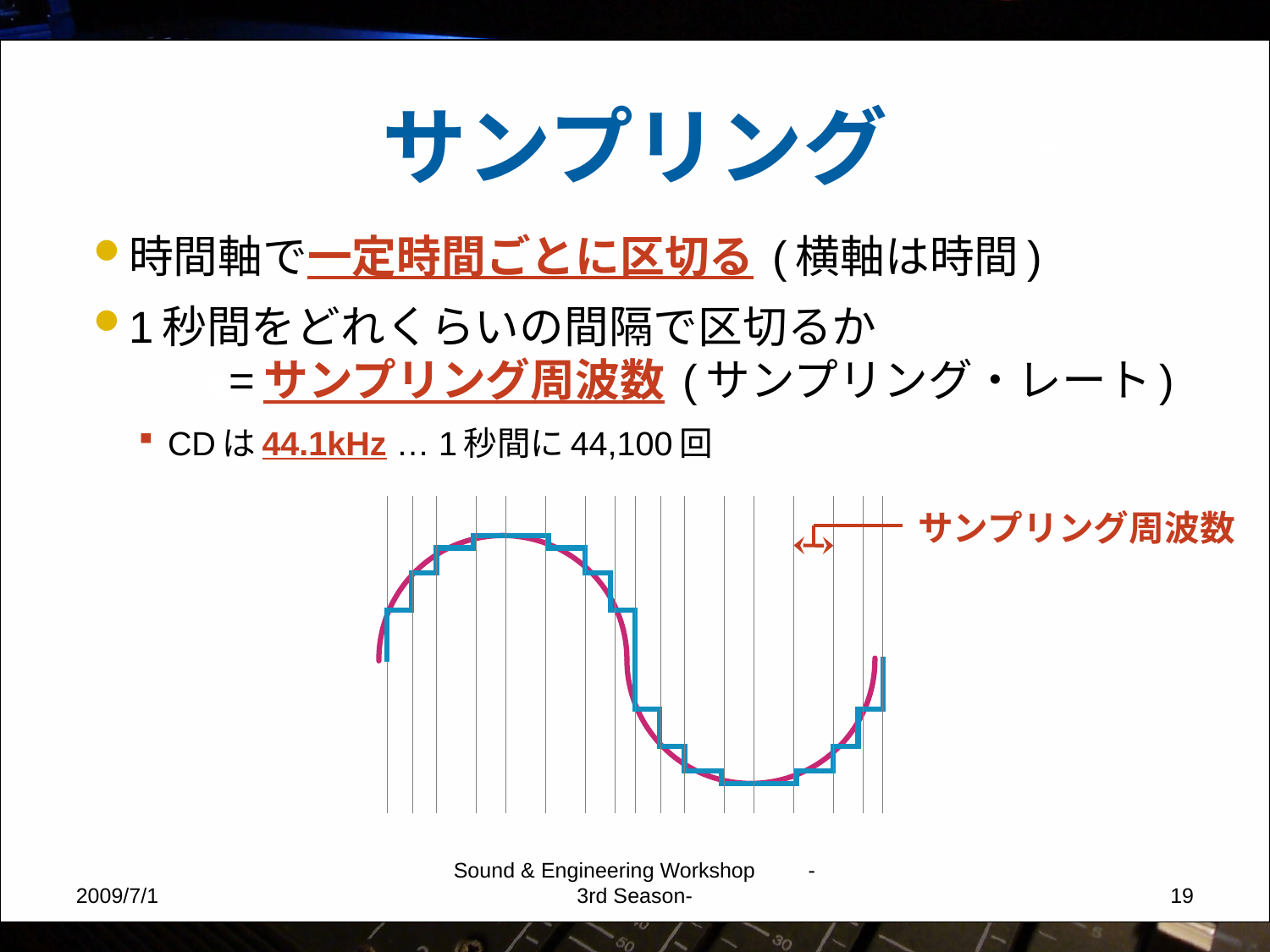

# サンプリング
時間軸で一定時間ごとに区切る (横軸は時間)
1秒間をどれくらいの間隔で区切るか
	=サンプリング周波数 (サンプリング・レート)
CDは44.1kHz … 1秒間に44,100回
サンプリング周波数

2009/7/1
Sound & Engineering Workshop         -3rd Season-
19